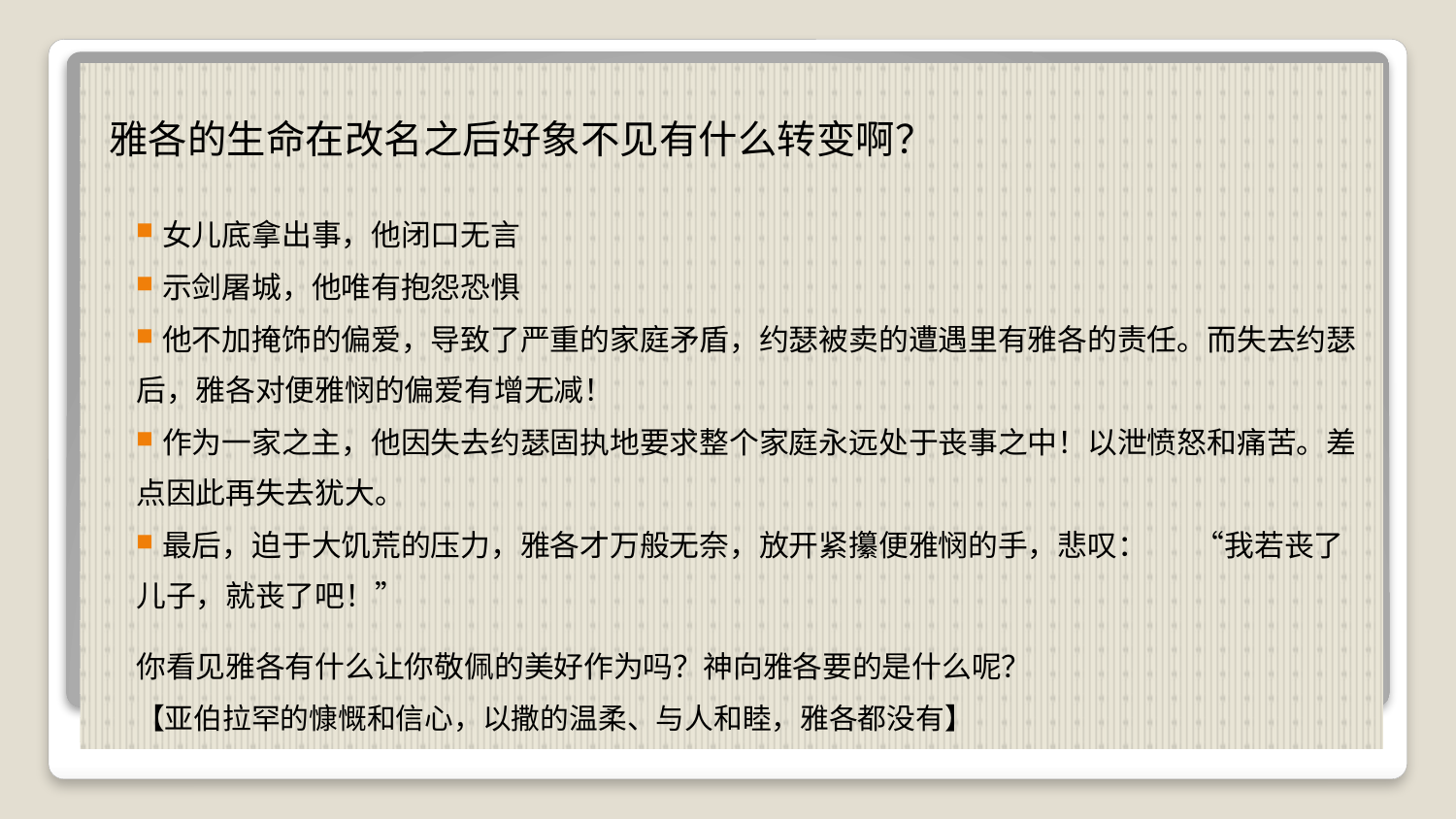

雅各的生命在改名之后好象不见有什么转变啊？

  女儿底拿出事，他闭口无言
  示剑屠城，他唯有抱怨恐惧
  他不加掩饰的偏爱，导致了严重的家庭矛盾，约瑟被卖的遭遇里有雅各的责任。而失去约瑟后，雅各对便雅悯的偏爱有增无减！
  作为一家之主，他因失去约瑟固执地要求整个家庭永远处于丧事之中！以泄愤怒和痛苦。差点因此再失去犹大。
  最后，迫于大饥荒的压力，雅各才万般无奈，放开紧攥便雅悯的手，悲叹：       “我若丧了儿子，就丧了吧！”

你看见雅各有什么让你敬佩的美好作为吗？神向雅各要的是什么呢？
【亚伯拉罕的慷慨和信心，以撒的温柔、与人和睦，雅各都没有】